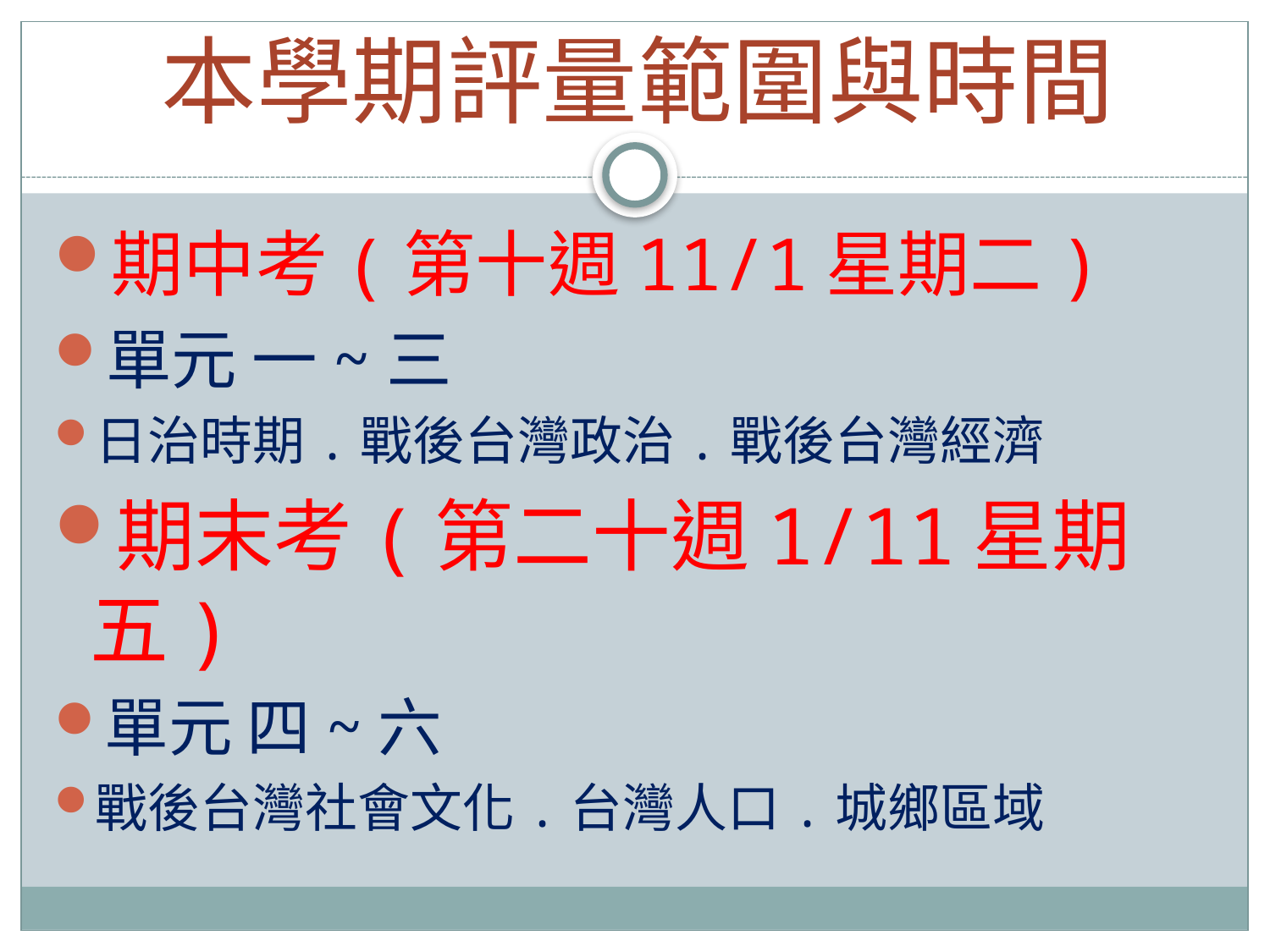

# 本學期評量範圍與時間
期中考(第十週11/1星期二)
單元 一~三
日治時期.戰後台灣政治.戰後台灣經濟
期末考(第二十週1/11星期五)
單元 四~六
戰後台灣社會文化.台灣人口.城鄉區域